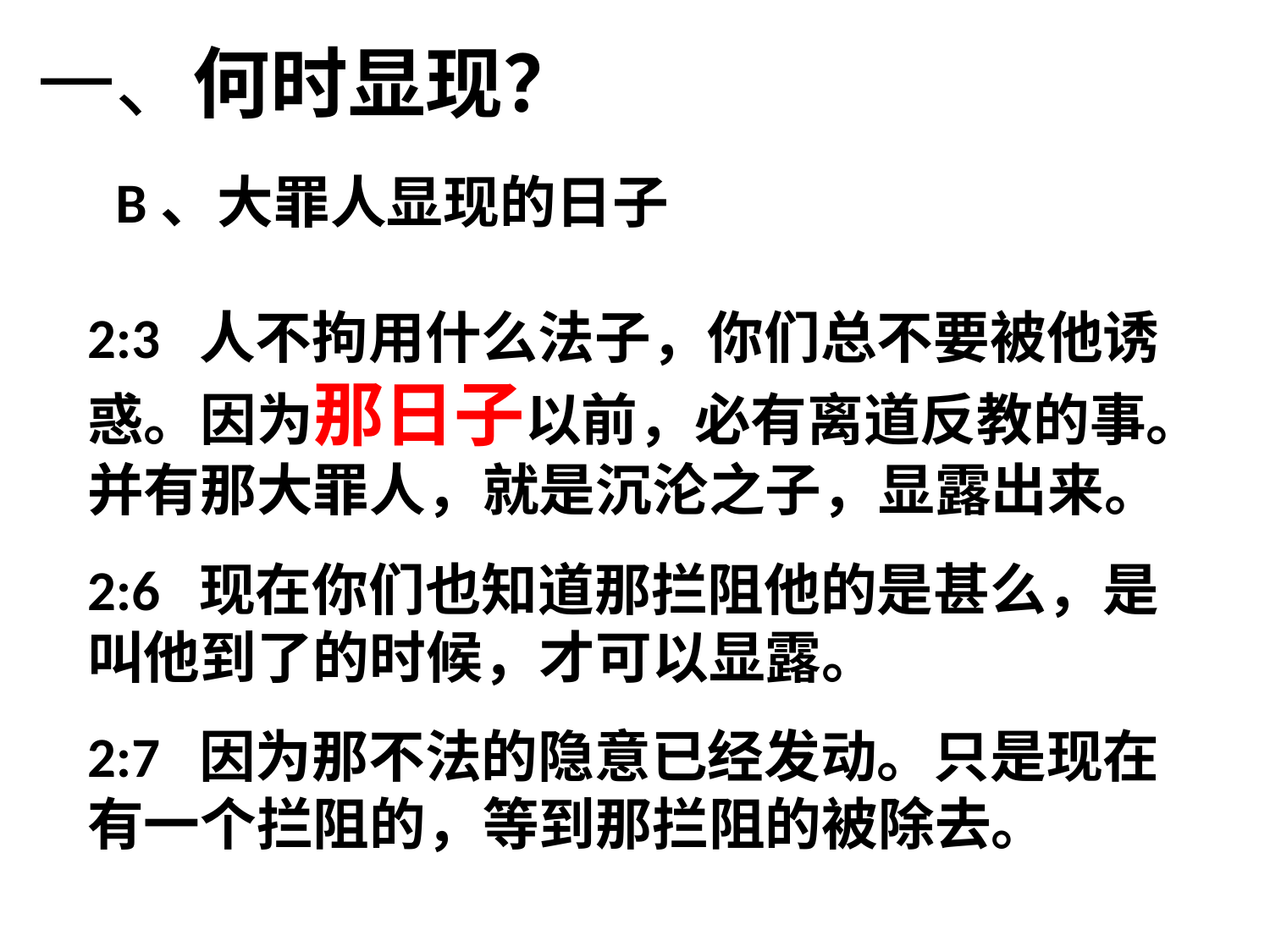

# 一、何时显现？
B、大罪人显现的日子
2:3  人不拘用什么法子，你们总不要被他诱惑。因为那日子以前，必有离道反教的事。并有那大罪人，就是沉沦之子，显露出来。
2:6  现在你们也知道那拦阻他的是甚么，是叫他到了的时候，才可以显露。
2:7  因为那不法的隐意已经发动。只是现在有一个拦阻的，等到那拦阻的被除去。